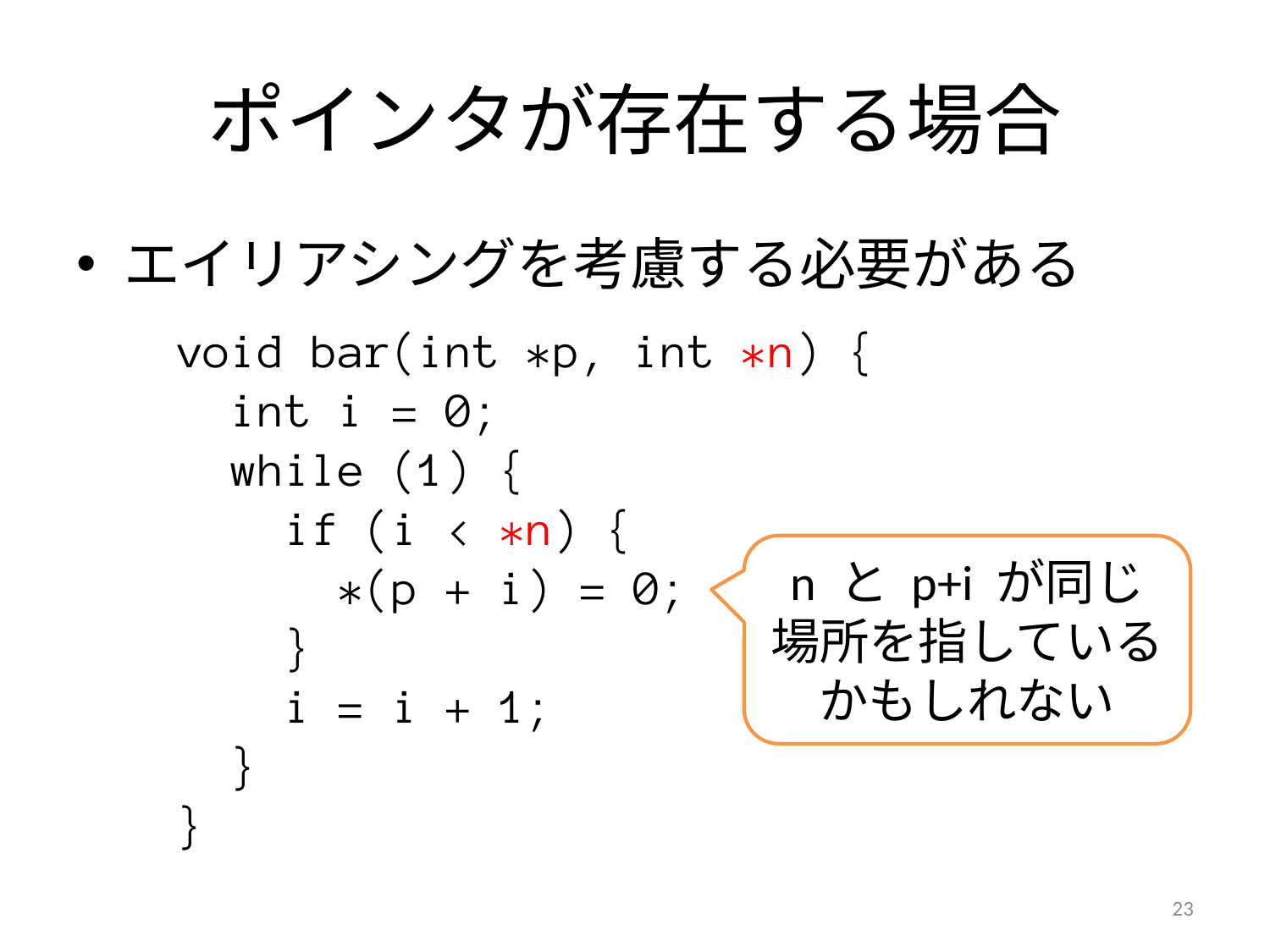

# ポインタが存在する場合
エイリアシングを考慮する必要がある
void bar(int *p, int *n) {
  int i = 0;
  while (1) {
    if (i < *n) {
      *(p + i) = 0;
    }
    i = i + 1;
  }
}
n と p+i が同じ
場所を指しているかもしれない
23